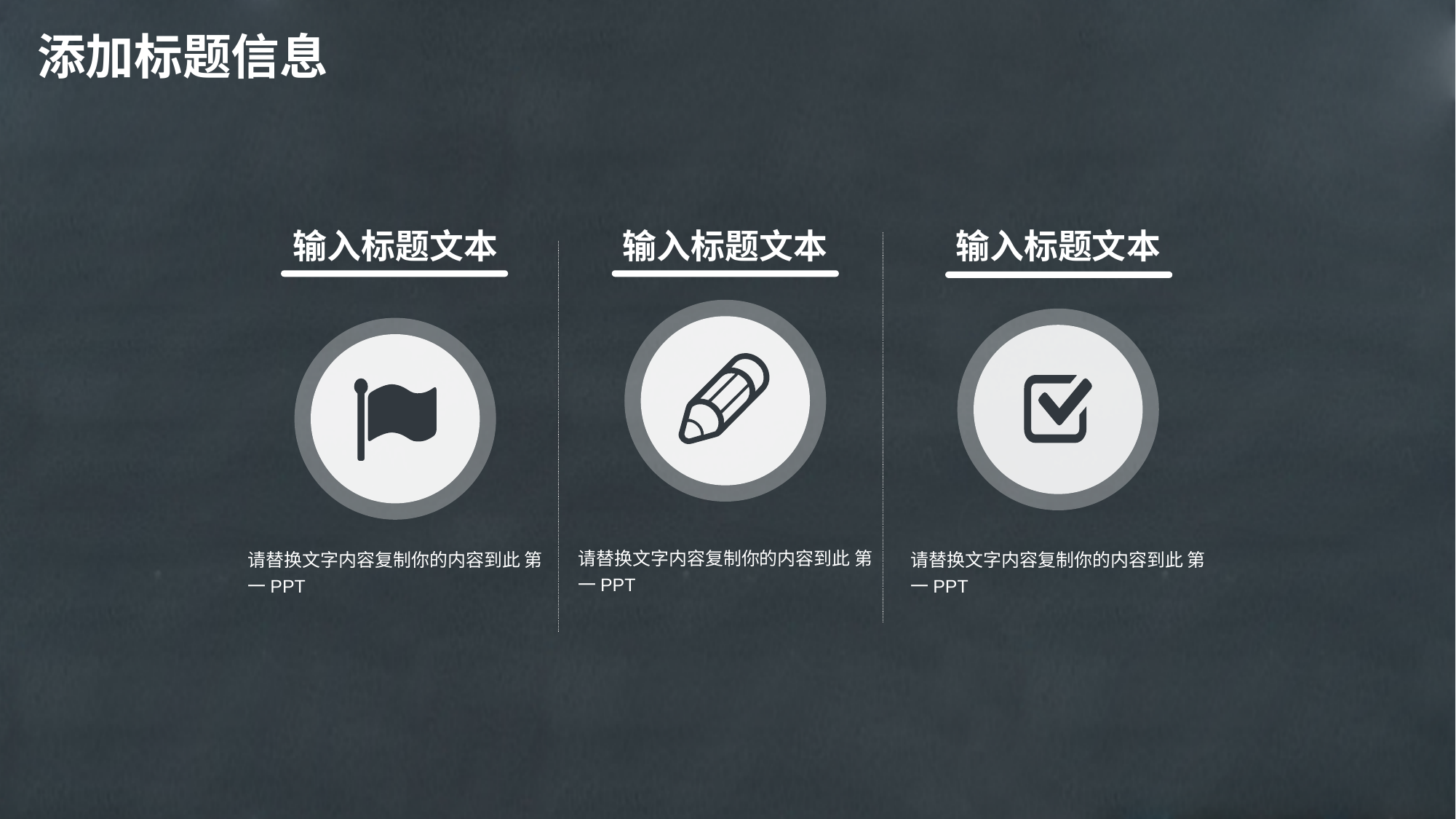

添加标题信息
输入标题文本

请替换文字内容复制你的内容到此 第一PPT
输入标题文本

请替换文字内容复制你的内容到此 第一PPT
输入标题文本

请替换文字内容复制你的内容到此 第一PPT